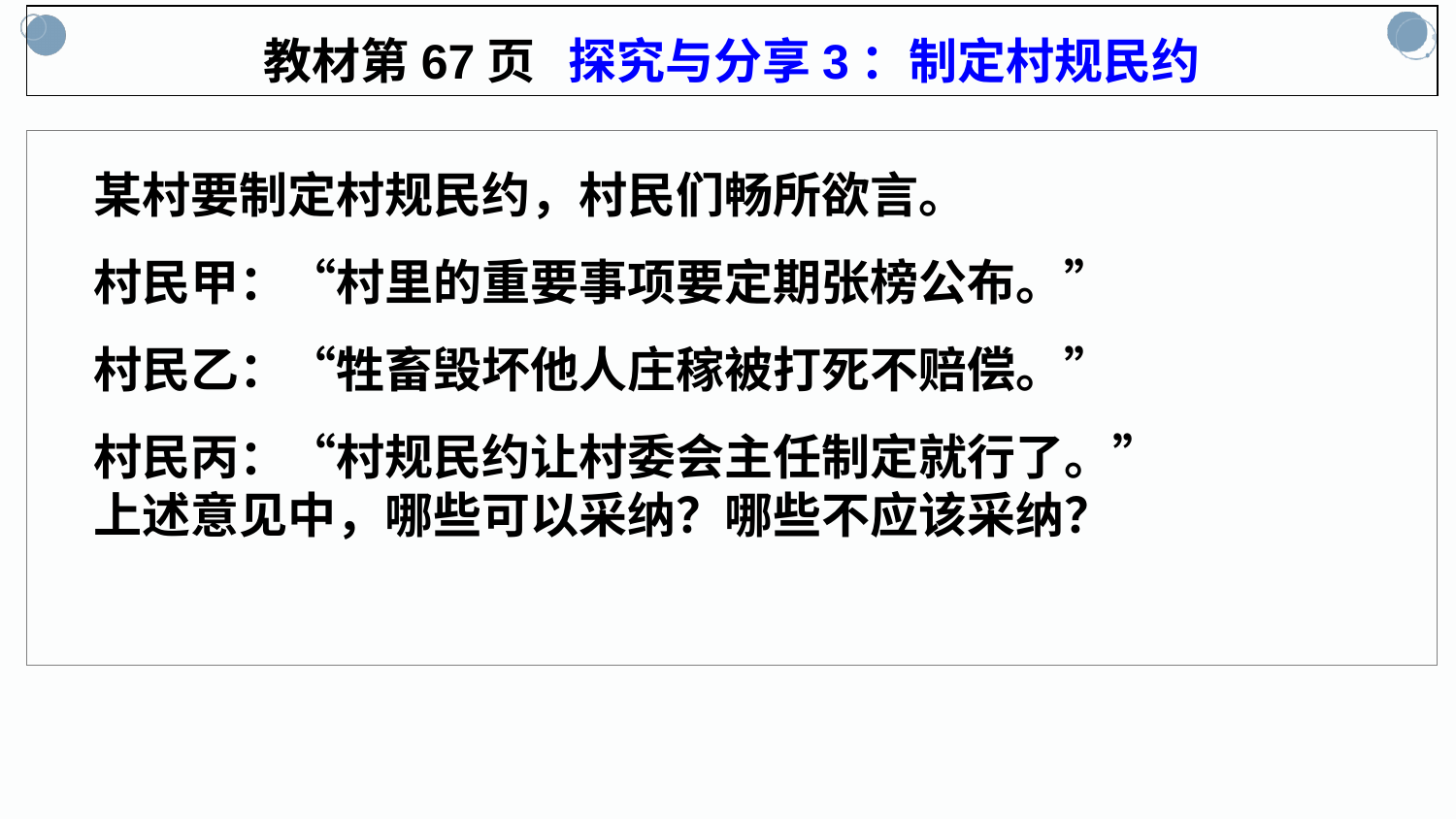

教材第67页   探究与分享3：制定村规民约
    某村要制定村规民约，村民们畅所欲言。
    村民甲：“村里的重要事项要定期张榜公布。”
    村民乙：“牲畜毁坏他人庄稼被打死不赔偿。”
    村民丙：“村规民约让村委会主任制定就行了。”
    上述意见中，哪些可以采纳？哪些不应该采纳？